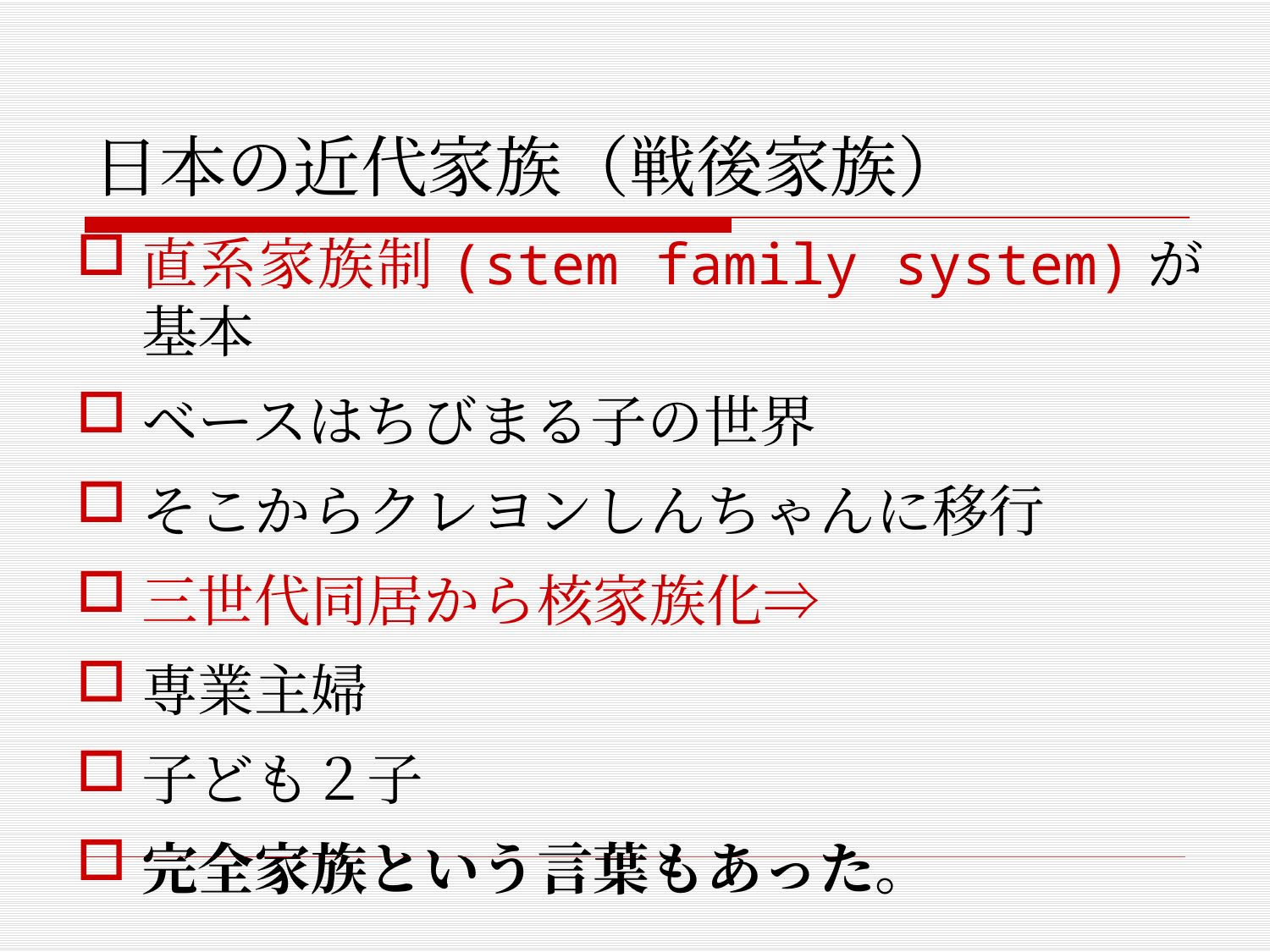

# 日本の近代家族（戦後家族）
直系家族制(stem family system)が基本
ベースはちびまる子の世界
そこからクレヨンしんちゃんに移行
三世代同居から核家族化⇒
専業主婦
子ども２子
完全家族という言葉もあった。